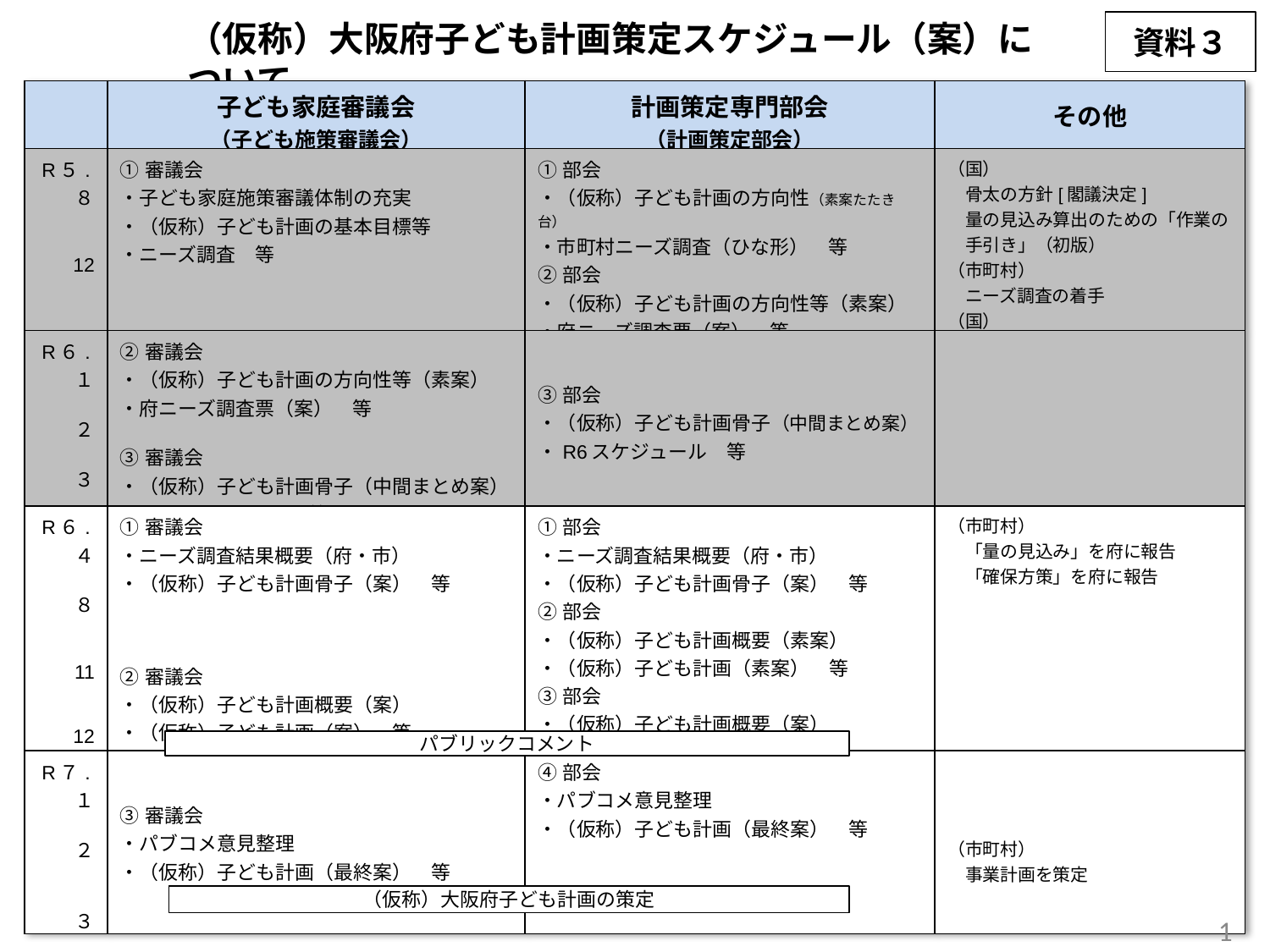

（仮称）大阪府子ども計画策定スケジュール（案）について
資料３
|  | 子ども家庭審議会 （子ども施策審議会） | 計画策定専門部会 （計画策定部会） | その他 |
| --- | --- | --- | --- |
| R５.８ 12 | ①審議会 ・子ども家庭施策審議体制の充実 ・（仮称）子ども計画の基本目標等 ・ニーズ調査　等 | ①部会 ・（仮称）子ども計画の方向性（素案たたき台） ・市町村ニーズ調査（ひな形）　等 ②部会 ・（仮称）子ども計画の方向性等（素案） ・府ニーズ調査票（案）　等 | （国） 　骨太の方針[閣議決定] 　量の見込み算出のための「作業の 　手引き」（初版） （市町村） 　ニーズ調査の着手 （国） 　こども大綱[閣議決定] |
| R６.１ ２ ３ | ②審議会 ・（仮称）子ども計画の方向性等（素案） ・府ニーズ調査票（案）　等 ③審議会 ・（仮称）子ども計画骨子（中間まとめ案） ・R6スケジュール　等 | ③部会 ・（仮称）子ども計画骨子（中間まとめ案） ・R6スケジュール　等 |  |
| R６.４ ８ 11 12 | ①審議会 ・ニーズ調査結果概要（府・市） ・（仮称）子ども計画骨子（案）　等 ②審議会 ・（仮称）子ども計画概要（案） ・（仮称）子ども計画（案）　等 | ①部会　 ・ニーズ調査結果概要（府・市） ・（仮称）子ども計画骨子（案）　等 ②部会 ・（仮称）子ども計画概要（素案） ・（仮称）子ども計画（素案）　等 ③部会 ・（仮称）子ども計画概要（案） ・（仮称）子ども計画（案）　等 | （市町村） 　「量の見込み」を府に報告 　「確保方策」を府に報告 |
| R７.１ ２ ３ | ③審議会 ・パブコメ意見整理 ・（仮称）子ども計画（最終案）　等 | ④部会 ・パブコメ意見整理 ・（仮称）子ども計画（最終案）　等 | （市町村） 　事業計画を策定 |
パブリックコメント
（仮称）大阪府子ども計画の策定
1